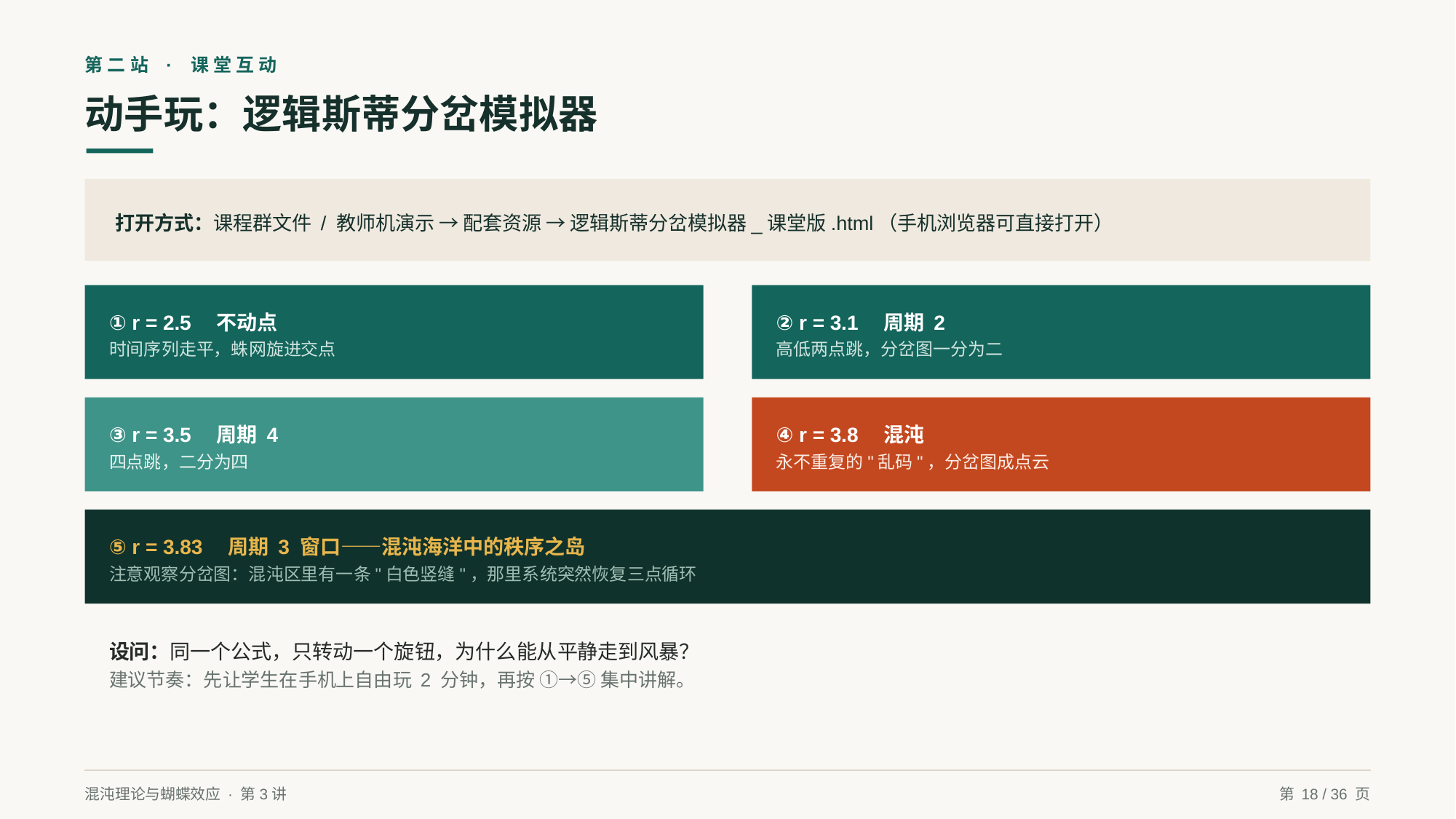

第二站 · 课堂互动
动手玩：逻辑斯蒂分岔模拟器

打开方式：课程群文件 / 教师机演示 → 配套资源 → 逻辑斯蒂分岔模拟器_课堂版.html（手机浏览器可直接打开）

① r = 2.5　不动点
时间序列走平，蛛网旋进交点
② r = 3.1　周期 2
高低两点跳，分岔图一分为二

③ r = 3.5　周期 4
四点跳，二分为四
④ r = 3.8　混沌
永不重复的"乱码"，分岔图成点云

⑤ r = 3.83　周期 3 窗口——混沌海洋中的秩序之岛
注意观察分岔图：混沌区里有一条"白色竖缝"，那里系统突然恢复三点循环
设问：同一个公式，只转动一个旋钮，为什么能从平静走到风暴？
建议节奏：先让学生在手机上自由玩 2 分钟，再按 ①→⑤ 集中讲解。

混沌理论与蝴蝶效应 · 第3讲
第 18 / 36 页